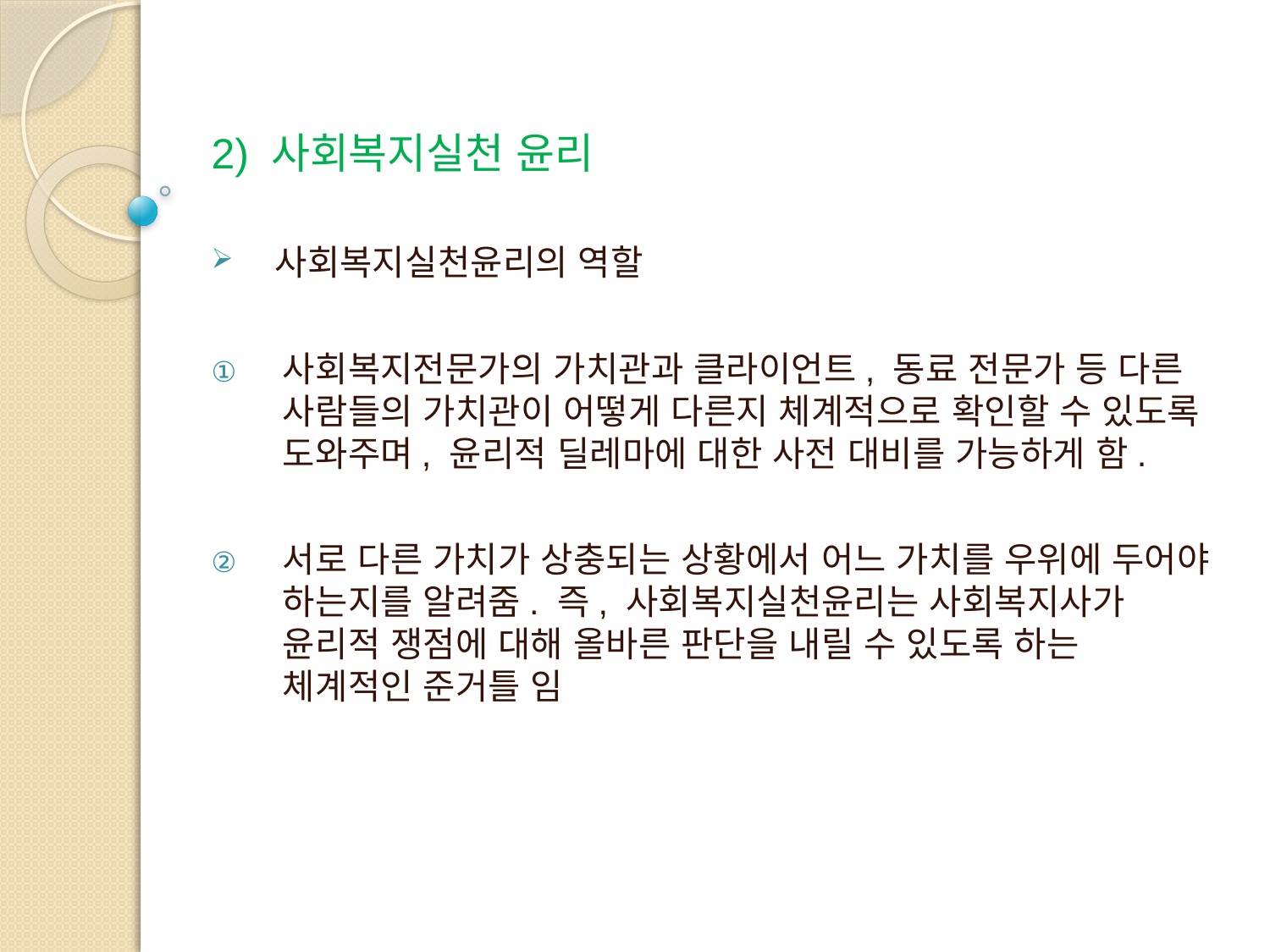

2) 사회복지실천 윤리

사회복지실천윤리의 역할

사회복지전문가의 가치관과 클라이언트, 동료 전문가 등 다른 사람들의 가치관이 어떻게 다른지 체계적으로 확인할 수 있도록 도와주며, 윤리적 딜레마에 대한 사전 대비를 가능하게 함.

서로 다른 가치가 상충되는 상황에서 어느 가치를 우위에 두어야 하는지를 알려줌. 즉, 사회복지실천윤리는 사회복지사가 윤리적 쟁점에 대해 올바른 판단을 내릴 수 있도록 하는 체계적인 준거틀 임